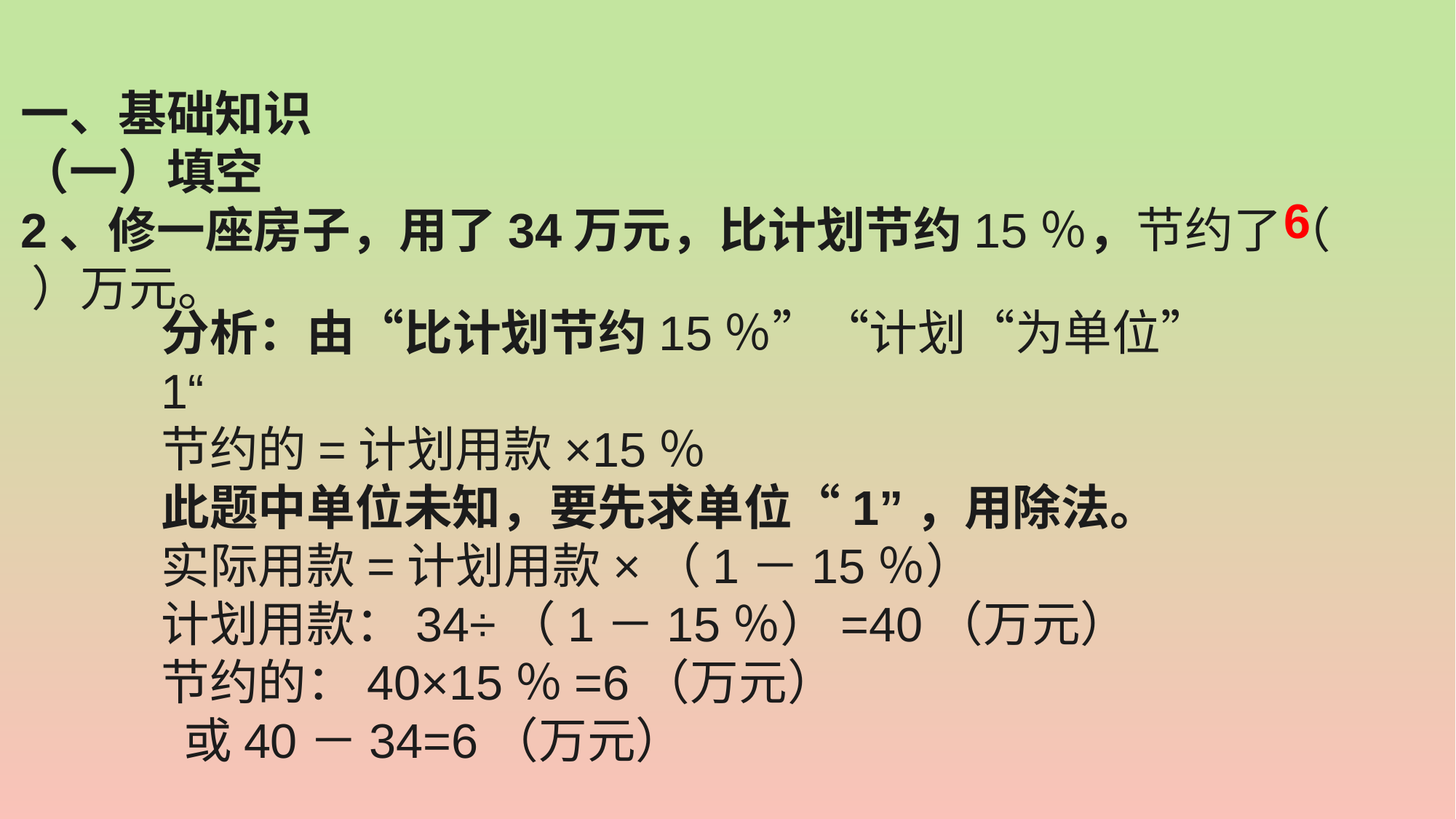

一、基础知识
（一）填空
2、修一座房子，用了34万元，比计划节约15％，节约了（     ）万元。
6
分析：由“比计划节约15％”“计划“为单位”1“
节约的=计划用款×15％
此题中单位未知，要先求单位“1”，用除法。
实际用款=计划用款×（1－15％）
计划用款：34÷（1－15％）=40（万元）
节约的：40×15％=6（万元）
 或40－34=6（万元）